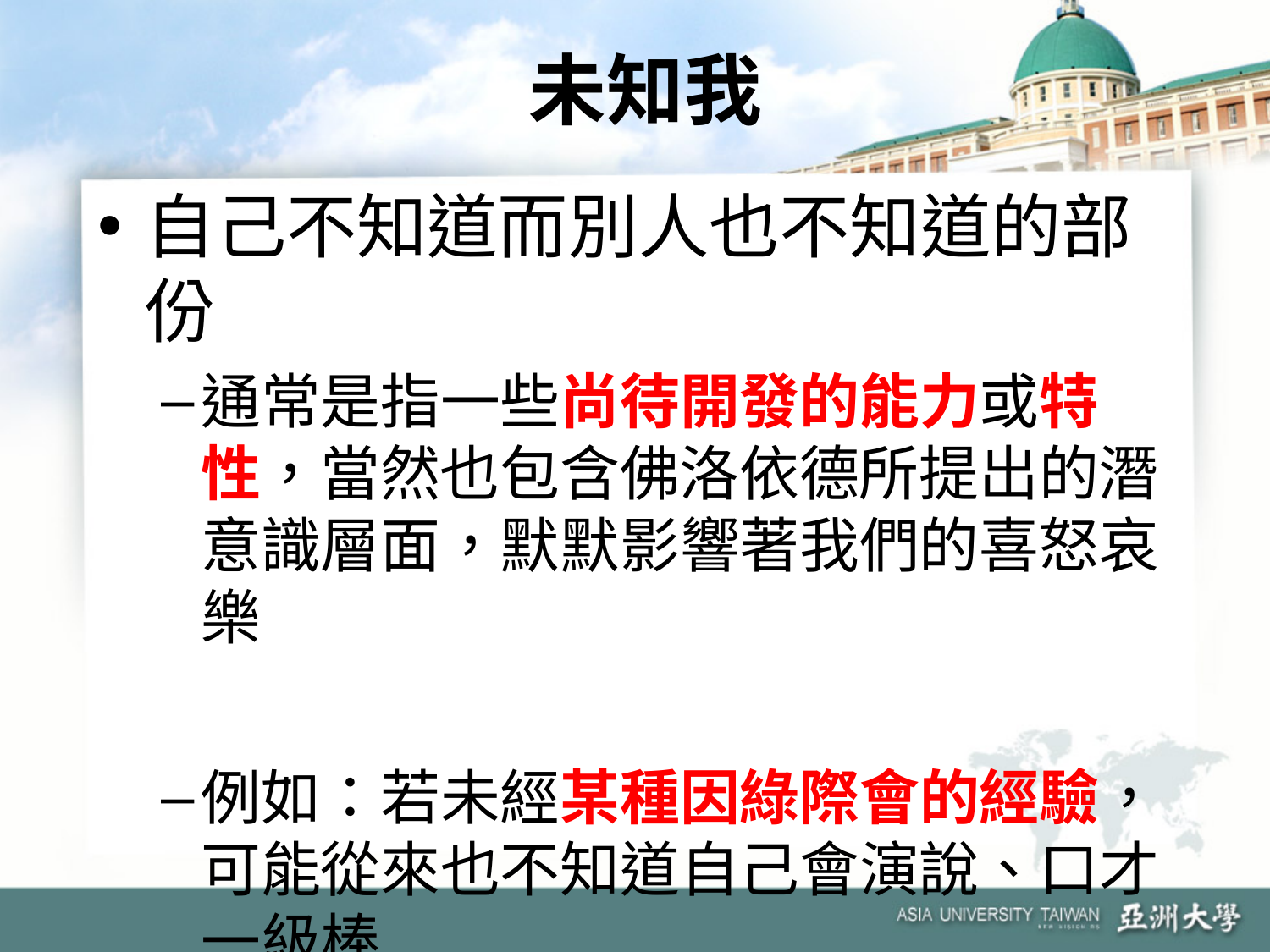

# 未知我
自己不知道而別人也不知道的部份
通常是指一些尚待開發的能力或特性，當然也包含佛洛依德所提出的潛意識層面，默默影響著我們的喜怒哀樂

例如：若未經某種因綠際會的經驗，可能從來也不知道自己會演說、口才一級棒